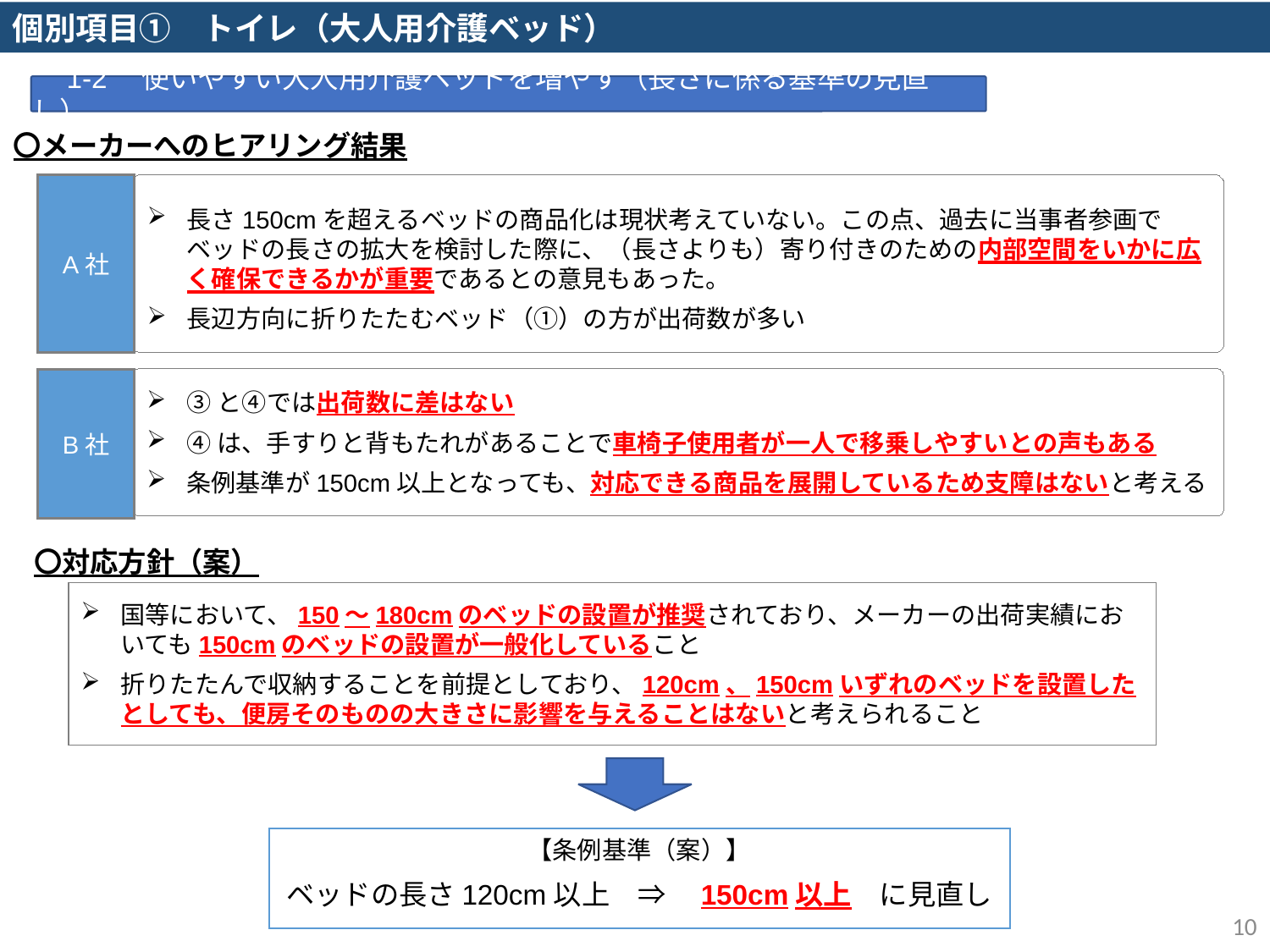

個別項目①　トイレ（大人用介護ベッド）
　1-2　使いやすい大人用介護ベッドを増やす（長さに係る基準の見直し）
〇メーカーへのヒアリング結果
A社

長さ150cmを超えるベッドの商品化は現状考えていない。この点、過去に当事者参画でベッドの長さの拡大を検討した際に、（長さよりも）寄り付きのための内部空間をいかに広く確保できるかが重要であるとの意見もあった。

長辺方向に折りたたむベッド（①）の方が出荷数が多い

③と④では出荷数に差はない

④は、手すりと背もたれがあることで車椅子使用者が一人で移乗しやすいとの声もある

条例基準が150cm以上となっても、対応できる商品を展開しているため支障はないと考える

B社
〇対応方針（案）

国等において、150～180cmのベッドの設置が推奨されており、メーカーの出荷実績においても150cmのベッドの設置が一般化していること

折りたたんで収納することを前提としており、120cm、150cmいずれのベッドを設置したとしても、便房そのものの大きさに影響を与えることはないと考えられること

【条例基準（案）】

ベッドの長さ120cm以上　⇒　150cm以上　に見直し
10